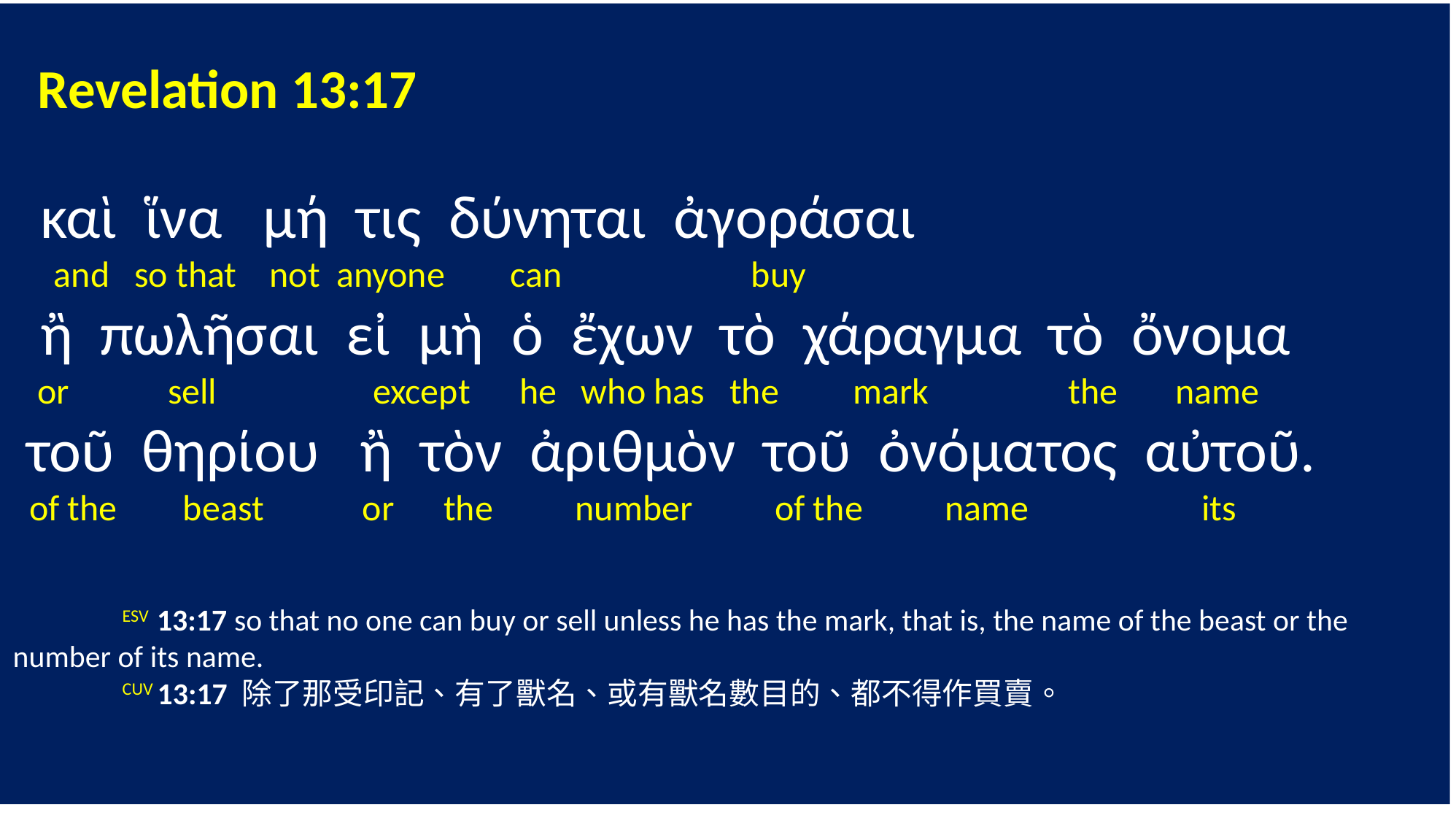

Revelation 13:17

  καὶ  ἵνα   μή  τις  δύνηται  ἀγοράσαι
     and   so that    not  anyone        can                       buy
  ἢ  πωλῆσαι  εἰ  μὴ  ὁ  ἔχων  τὸ  χάραγμα  τὸ  ὄνομα
   or            sell                   except      he   who has   the         mark                 the       name
 τοῦ  θηρίου   ἢ  τὸν  ἀριθμὸν  τοῦ  ὀνόματος  αὐτοῦ.
  of the        beast            or      the          number          of the          name                     its

	ESV  13:17 so that no one can buy or sell unless he has the mark, that is, the name of the beast or the number of its name.
	CUV 13:17 除了那受印記、有了獸名、或有獸名數目的、都不得作買賣。